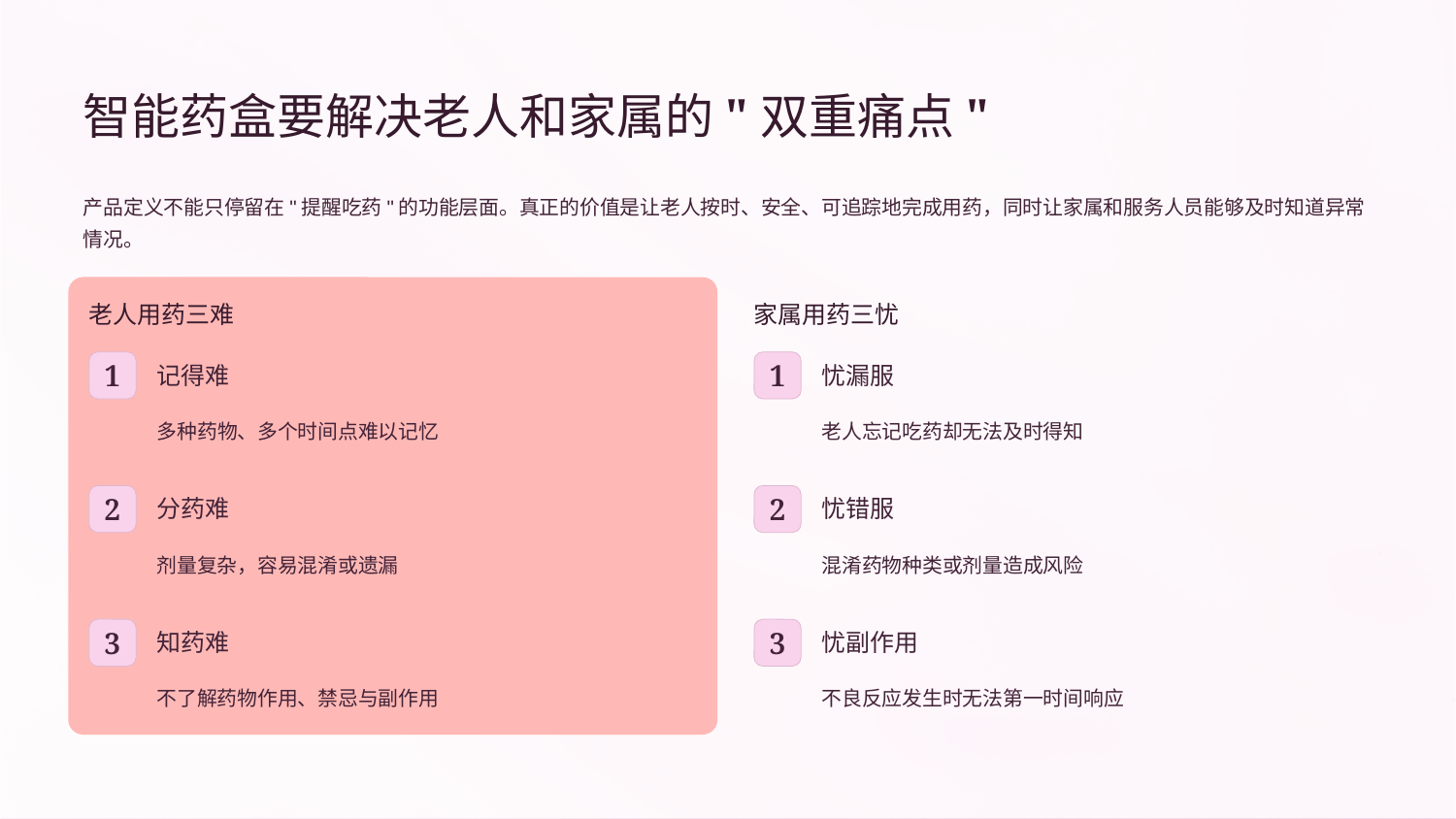

智能药盒要解决老人和家属的"双重痛点"
产品定义不能只停留在"提醒吃药"的功能层面。真正的价值是让老人按时、安全、可追踪地完成用药，同时让家属和服务人员能够及时知道异常情况。

老人用药三难
家属用药三忧

1
1
记得难
忧漏服
多种药物、多个时间点难以记忆
老人忘记吃药却无法及时得知

2
2
分药难
忧错服
剂量复杂，容易混淆或遗漏
混淆药物种类或剂量造成风险

3
3
知药难
忧副作用
不了解药物作用、禁忌与副作用
不良反应发生时无法第一时间响应